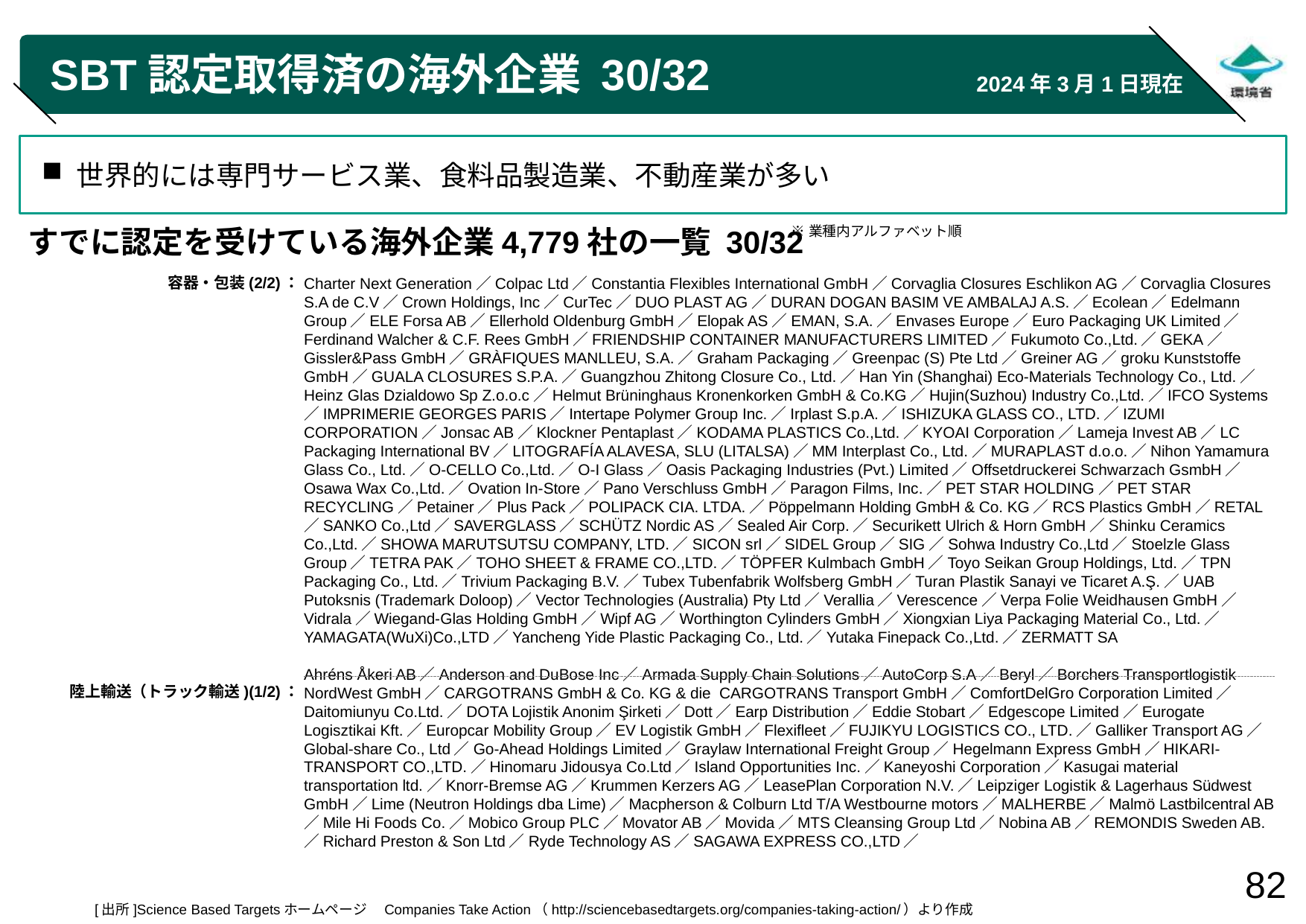

# SBT認定取得済の海外企業 30/32
2024年3月1日現在
世界的には専門サービス業、食料品製造業、不動産業が多い
※業種内アルファベット順
すでに認定を受けている海外企業4,779社の一覧 30/32
容器・包装(2/2)：

陸上輸送（トラック輸送)(1/2)：

Charter Next Generation／Colpac Ltd／Constantia Flexibles International GmbH／Corvaglia Closures Eschlikon AG／Corvaglia Closures S.A de C.V／Crown Holdings, Inc／CurTec／DUO PLAST AG／DURAN DOGAN BASIM VE AMBALAJ A.S.／Ecolean／Edelmann Group／ELE Forsa AB／Ellerhold Oldenburg GmbH／Elopak AS／EMAN, S.A.／Envases Europe／Euro Packaging UK Limited／Ferdinand Walcher & C.F. Rees GmbH／FRIENDSHIP CONTAINER MANUFACTURERS LIMITED／Fukumoto Co.,Ltd.／GEKA／Gissler&Pass GmbH／GRÀFIQUES MANLLEU, S.A.／Graham Packaging／Greenpac (S) Pte Ltd／Greiner AG／groku Kunststoffe GmbH／GUALA CLOSURES S.P.A.／Guangzhou Zhitong Closure Co., Ltd.／Han Yin (Shanghai) Eco-Materials Technology Co., Ltd.／Heinz Glas Dzialdowo Sp Z.o.o.c／Helmut Brüninghaus Kronenkorken GmbH & Co.KG／Hujin(Suzhou) Industry Co.,Ltd.／IFCO Systems／IMPRIMERIE GEORGES PARIS／Intertape Polymer Group Inc.／Irplast S.p.A.／ISHIZUKA GLASS CO., LTD.／IZUMI CORPORATION／Jonsac AB／Klockner Pentaplast／KODAMA PLASTICS Co.,Ltd.／KYOAI Corporation／Lameja Invest AB／LC Packaging International BV／LITOGRAFÍA ALAVESA, SLU (LITALSA)／MM Interplast Co., Ltd.／MURAPLAST d.o.o.／Nihon Yamamura Glass Co., Ltd.／O-CELLO Co.,Ltd.／O-I Glass／Oasis Packaging Industries (Pvt.) Limited／Offsetdruckerei Schwarzach GsmbH／Osawa Wax Co.,Ltd.／Ovation In-Store／Pano Verschluss GmbH／Paragon Films, Inc.／PET STAR HOLDING／PET STAR RECYCLING／Petainer／Plus Pack／POLIPACK CIA. LTDA.／Pöppelmann Holding GmbH & Co. KG／RCS Plastics GmbH／RETAL／SANKO Co.,Ltd／SAVERGLASS／SCHÜTZ Nordic AS／Sealed Air Corp.／Securikett Ulrich & Horn GmbH／Shinku Ceramics Co.,Ltd.／SHOWA MARUTSUTSU COMPANY, LTD.／SICON srl／SIDEL Group／SIG／Sohwa Industry Co.,Ltd／Stoelzle Glass Group／TETRA PAK／TOHO SHEET & FRAME CO.,LTD.／TÖPFER Kulmbach GmbH／Toyo Seikan Group Holdings, Ltd.／TPN Packaging Co., Ltd.／Trivium Packaging B.V.／Tubex Tubenfabrik Wolfsberg GmbH／Turan Plastik Sanayi ve Ticaret A.Ş.／UAB Putoksnis (Trademark Doloop)／Vector Technologies (Australia) Pty Ltd／Verallia／Verescence／Verpa Folie Weidhausen GmbH／Vidrala／Wiegand-Glas Holding GmbH／Wipf AG／Worthington Cylinders GmbH／Xiongxian Liya Packaging Material Co., Ltd.／YAMAGATA(WuXi)Co.,LTD／Yancheng Yide Plastic Packaging Co., Ltd.／Yutaka Finepack Co.,Ltd.／ZERMATT SA

Ahréns Åkeri AB／Anderson and DuBose Inc／Armada Supply Chain Solutions／AutoCorp S.A／Beryl／Borchers Transportlogistik NordWest GmbH／CARGOTRANS GmbH & Co. KG & die  CARGOTRANS Transport GmbH／ComfortDelGro Corporation Limited／Daitomiunyu Co.Ltd.／DOTA Lojistik Anonim Şirketi／Dott／Earp Distribution／Eddie Stobart／Edgescope Limited／Eurogate Logisztikai Kft.／Europcar Mobility Group／EV Logistik GmbH／Flexifleet／FUJIKYU LOGISTICS CO., LTD.／Galliker Transport AG／Global-share Co., Ltd／Go-Ahead Holdings Limited／Graylaw International Freight Group／Hegelmann Express GmbH／HIKARI-TRANSPORT CO.,LTD.／Hinomaru Jidousya Co.Ltd／Island Opportunities Inc.／Kaneyoshi Corporation／Kasugai material transportation ltd.／Knorr-Bremse AG／Krummen Kerzers AG／LeasePlan Corporation N.V.／Leipziger Logistik & Lagerhaus Südwest GmbH／Lime (Neutron Holdings dba Lime)／Macpherson & Colburn Ltd T/A Westbourne motors／MALHERBE／Malmö Lastbilcentral AB／Mile Hi Foods Co.／Mobico Group PLC／Movator AB／Movida／MTS Cleansing Group Ltd／Nobina AB／REMONDIS Sweden AB.／Richard Preston & Son Ltd／Ryde Technology AS／SAGAWA EXPRESS CO.,LTD／
[出所]Science Based Targetsホームページ　Companies Take Action（http://sciencebasedtargets.org/companies-taking-action/）より作成